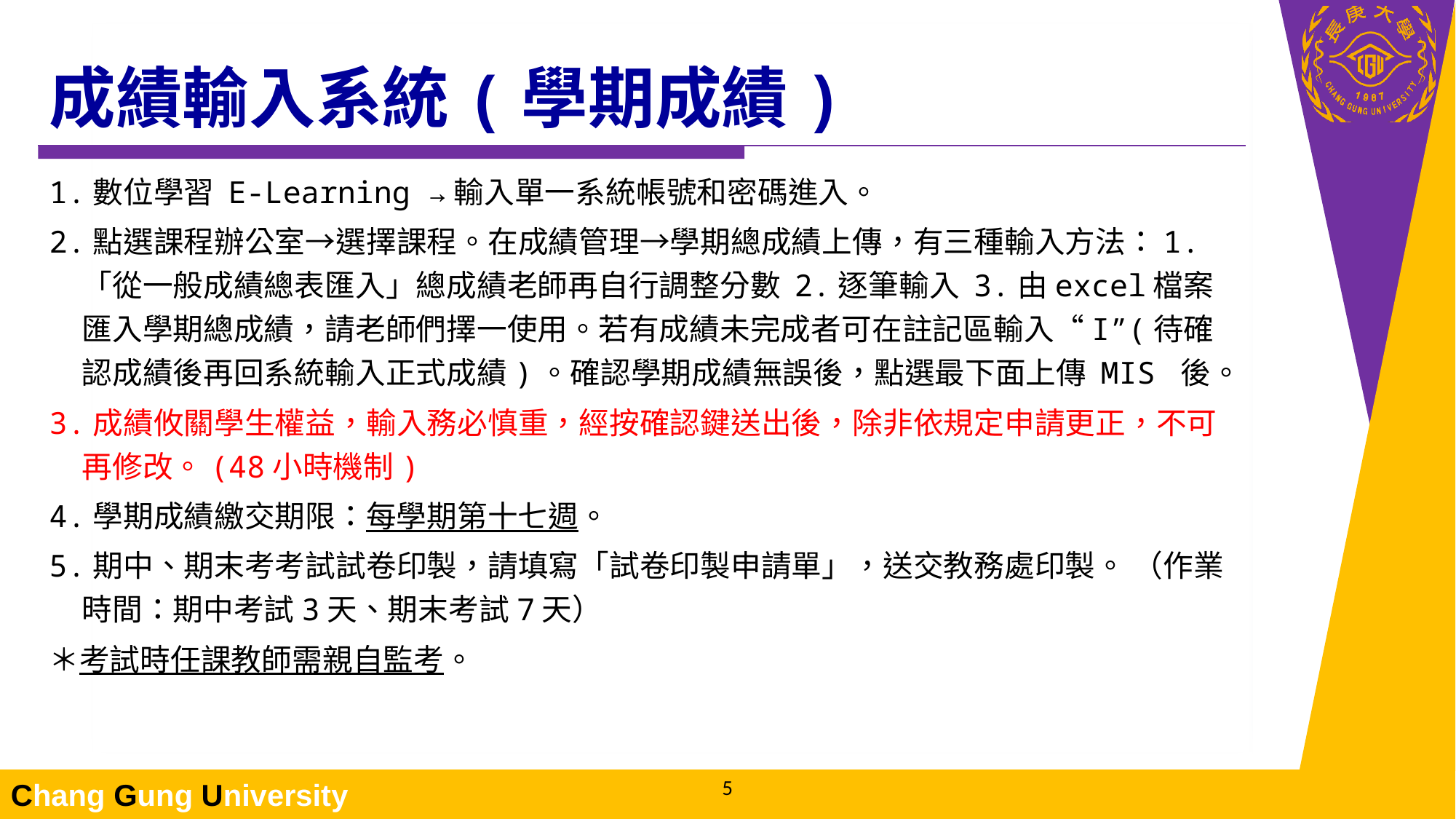

# 成績輸入系統(學期成績)
1.數位學習 E‐Learning →輸入單一系統帳號和密碼進入。
2.點選課程辦公室→選擇課程。在成績管理→學期總成績上傳，有三種輸入方法：1.「從一般成績總表匯入」總成績老師再自行調整分數 2.逐筆輸入 3.由excel檔案匯入學期總成績，請老師們擇一使用。若有成績未完成者可在註記區輸入“I”(待確認成績後再回系統輸入正式成績)。確認學期成績無誤後，點選最下面上傳 MIS 後。
3.成績攸關學生權益，輸入務必慎重，經按確認鍵送出後，除非依規定申請更正，不可再修改。(48小時機制)
4.學期成績繳交期限：每學期第十七週。
5.期中、期末考考試試卷印製，請填寫「試卷印製申請單」，送交教務處印製。 （作業時間：期中考試3天、期末考試7天）
＊考試時任課教師需親自監考。

5